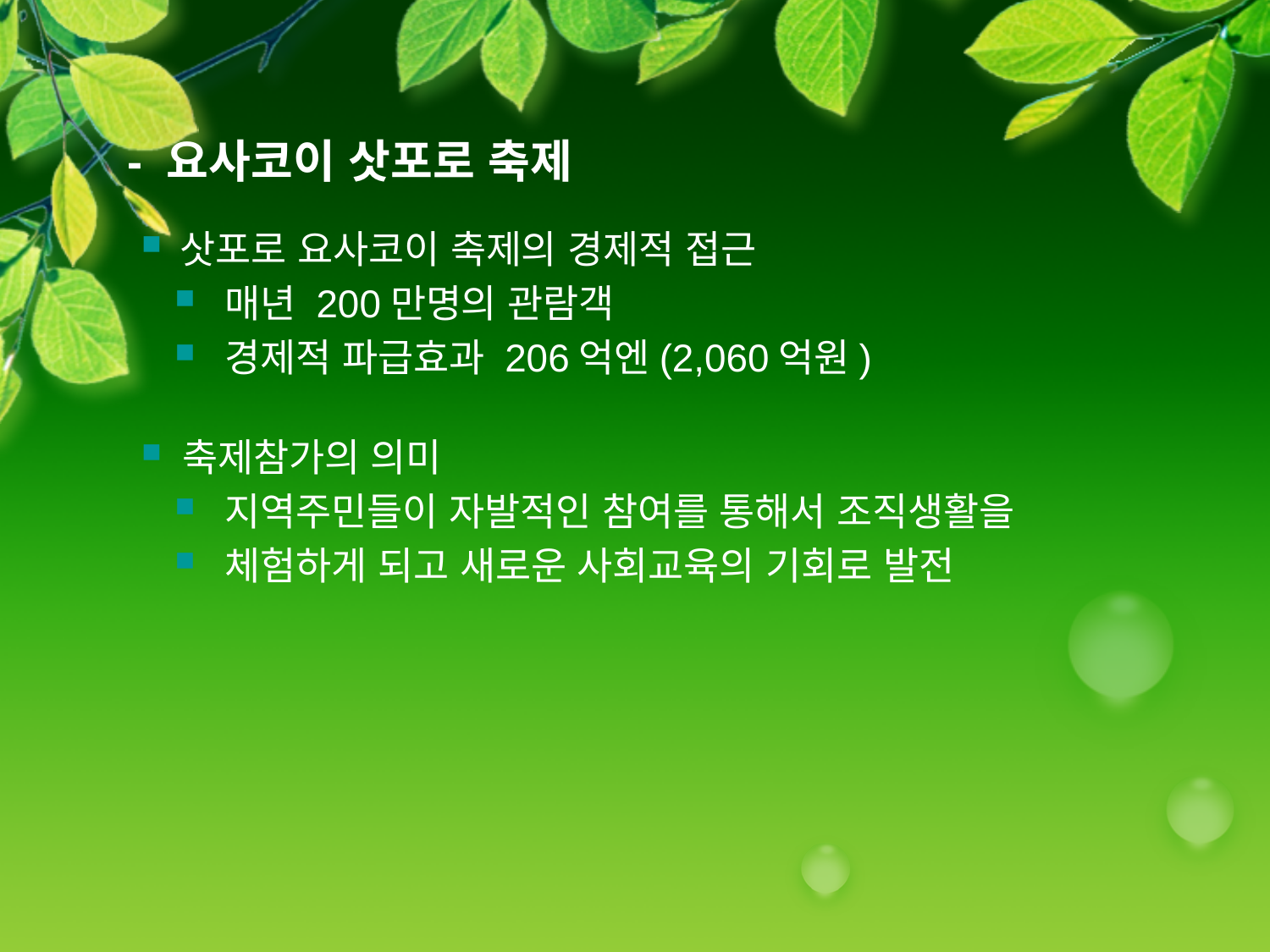

- 요사코이 삿포로 축제
 삿포로 요사코이 축제의 경제적 접근
 매년 200만명의 관람객
 경제적 파급효과 206억엔(2,060억원)
 축제참가의 의미
 지역주민들이 자발적인 참여를 통해서 조직생활을
 체험하게 되고 새로운 사회교육의 기회로 발전